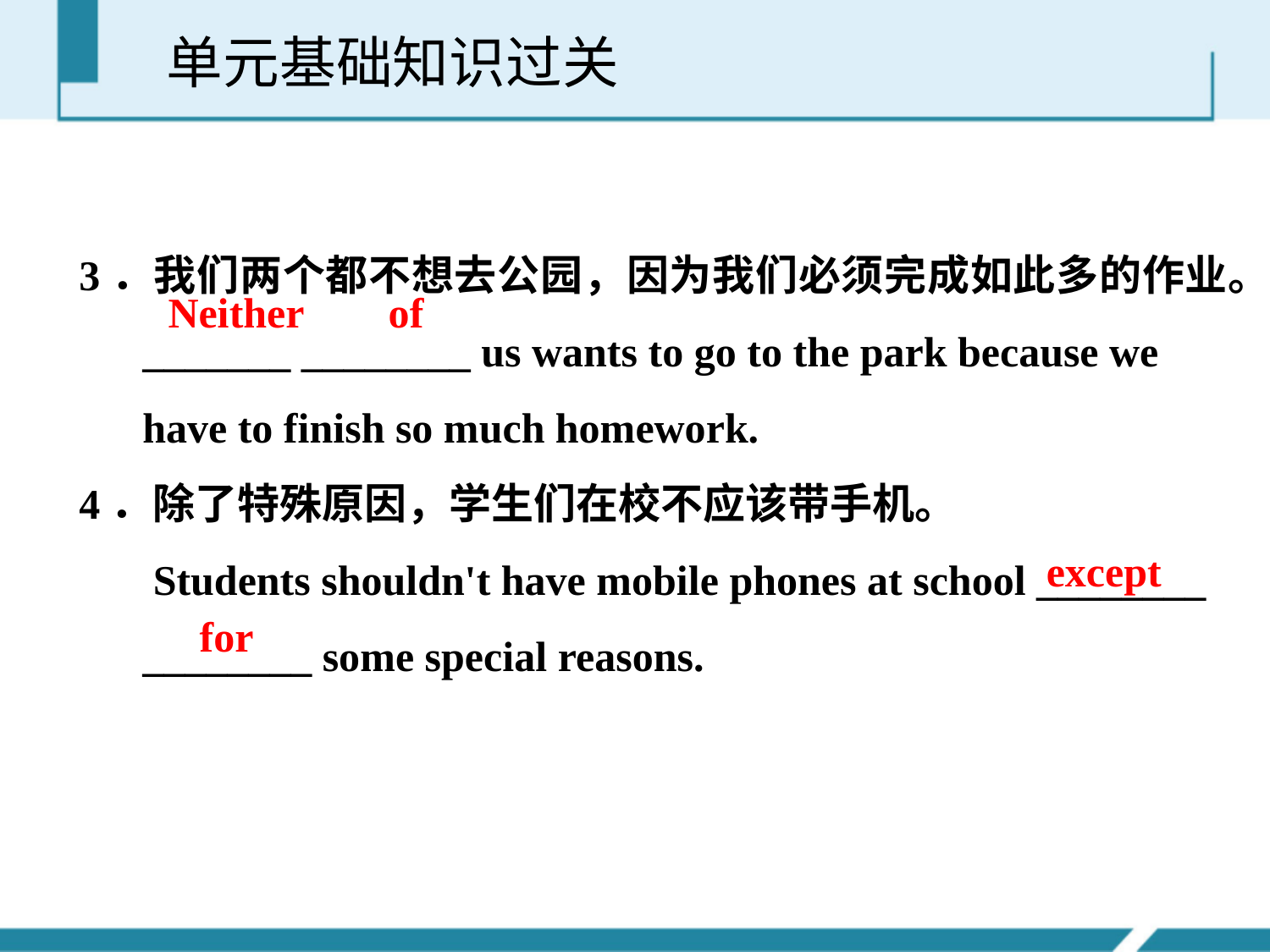

单元基础知识过关
3．我们两个都不想去公园，因为我们必须完成如此多的作业。
      _______ ________ us wants to go to the park because we
      have to finish so much homework.
4．除了特殊原因，学生们在校不应该带手机。
       Students shouldn't have mobile phones at school ________
      ________ some special reasons.
Neither        of
 except
for